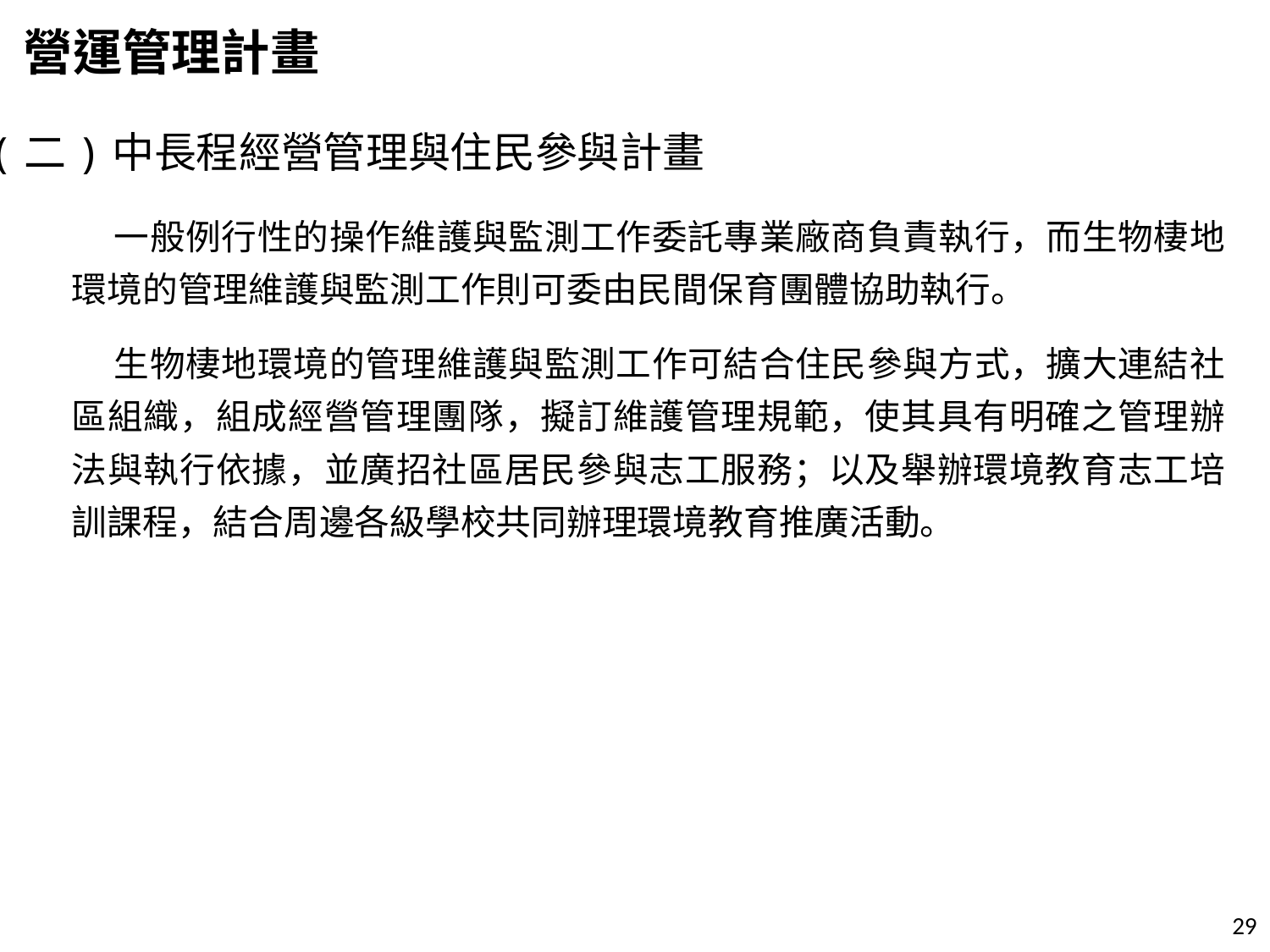

# 營運管理計畫
(二)中長程經營管理與住民參與計畫
一般例行性的操作維護與監測工作委託專業廠商負責執行，而生物棲地環境的管理維護與監測工作則可委由民間保育團體協助執行。
生物棲地環境的管理維護與監測工作可結合住民參與方式，擴大連結社區組織，組成經營管理團隊，擬訂維護管理規範，使其具有明確之管理辦法與執行依據，並廣招社區居民參與志工服務；以及舉辦環境教育志工培訓課程，結合周邊各級學校共同辦理環境教育推廣活動。

29